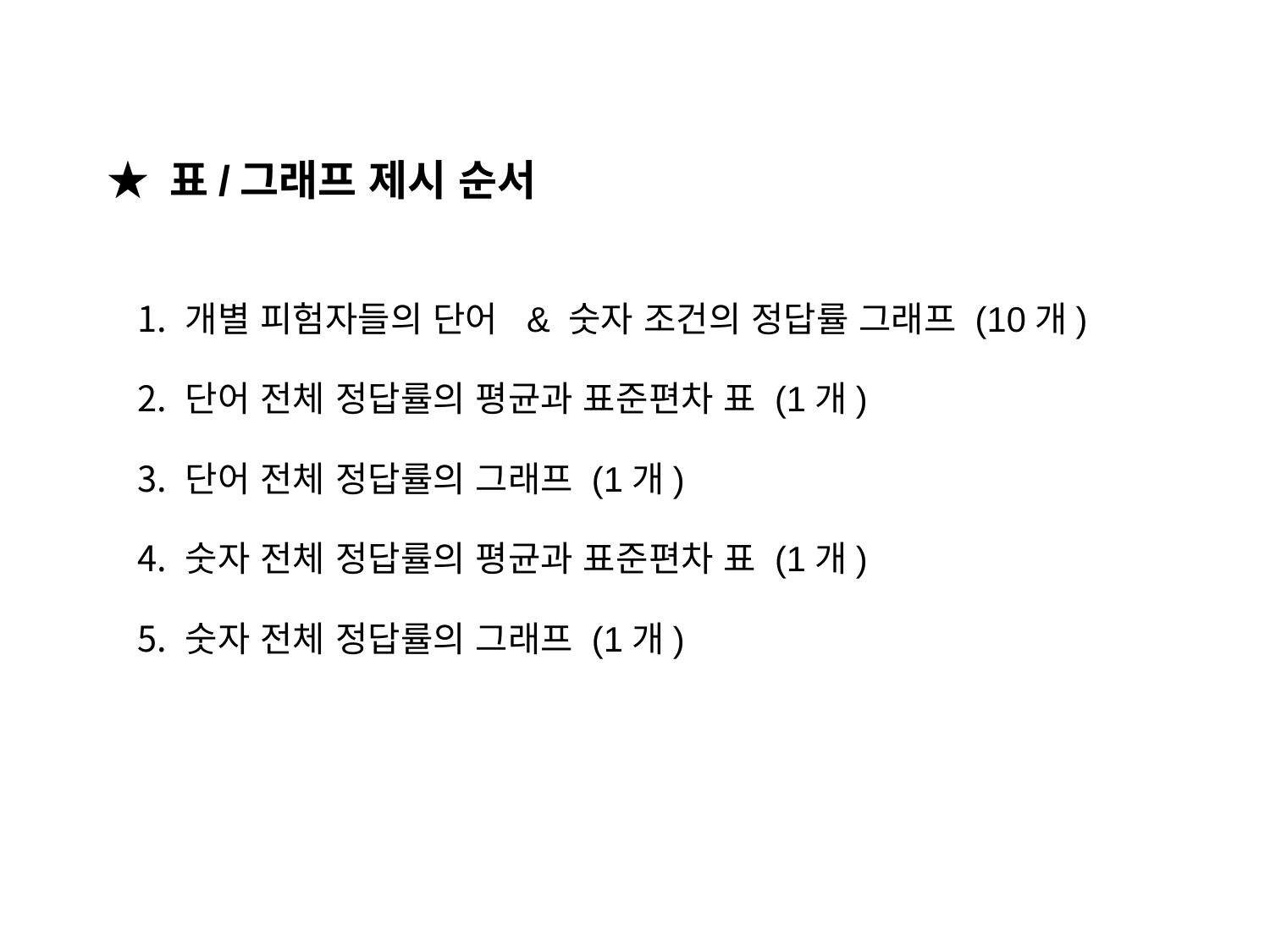

★ 표/그래프 제시 순서
개별 피험자들의 단어  & 숫자 조건의 정답률 그래프 (10개)
단어 전체 정답률의 평균과 표준편차 표 (1개)
단어 전체 정답률의 그래프 (1개)
숫자 전체 정답률의 평균과 표준편차 표 (1개)
숫자 전체 정답률의 그래프 (1개)